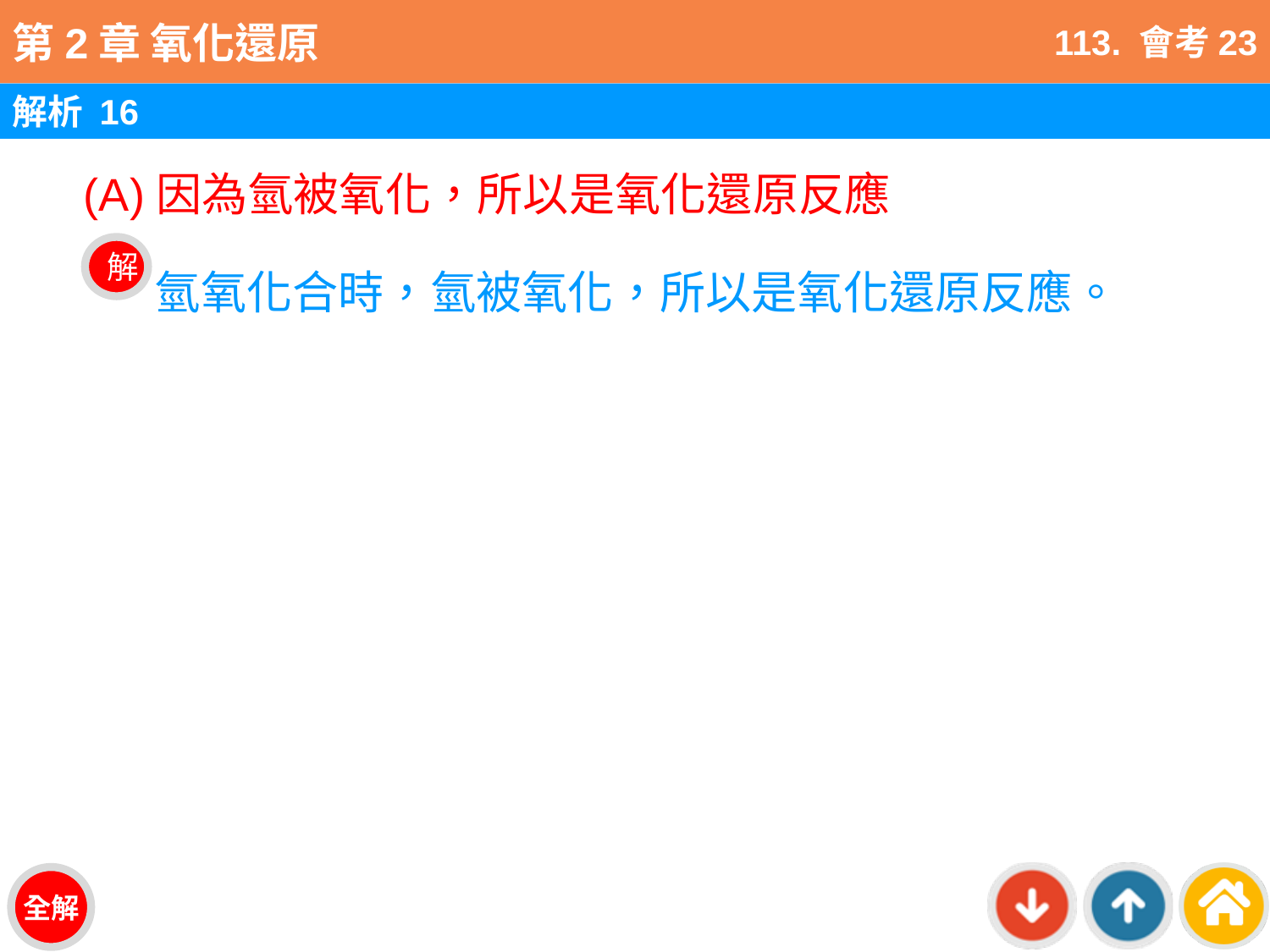

113. 會考23
解析 16
(A)因為氫被氧化，所以是氧化還原反應
氫氧化合時，氫被氧化，所以是氧化還原反應。
解
全解